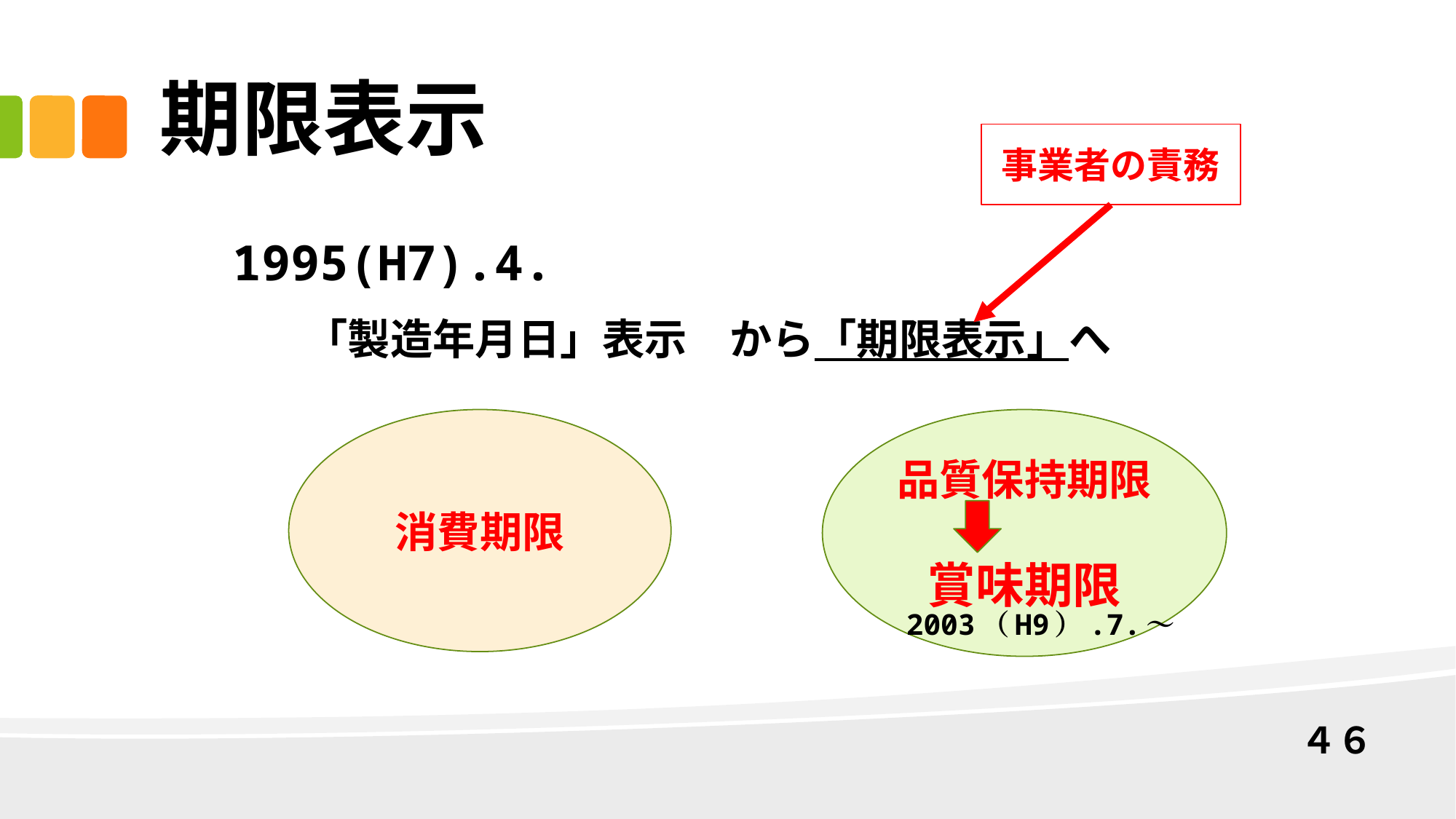

# 期限表示
事業者の責務
1995(H7).4.
　　「製造年月日」表示　から「期限表示」へ
消費期限
品質保持期限

賞味期限

2003（H9）.7.～
４６